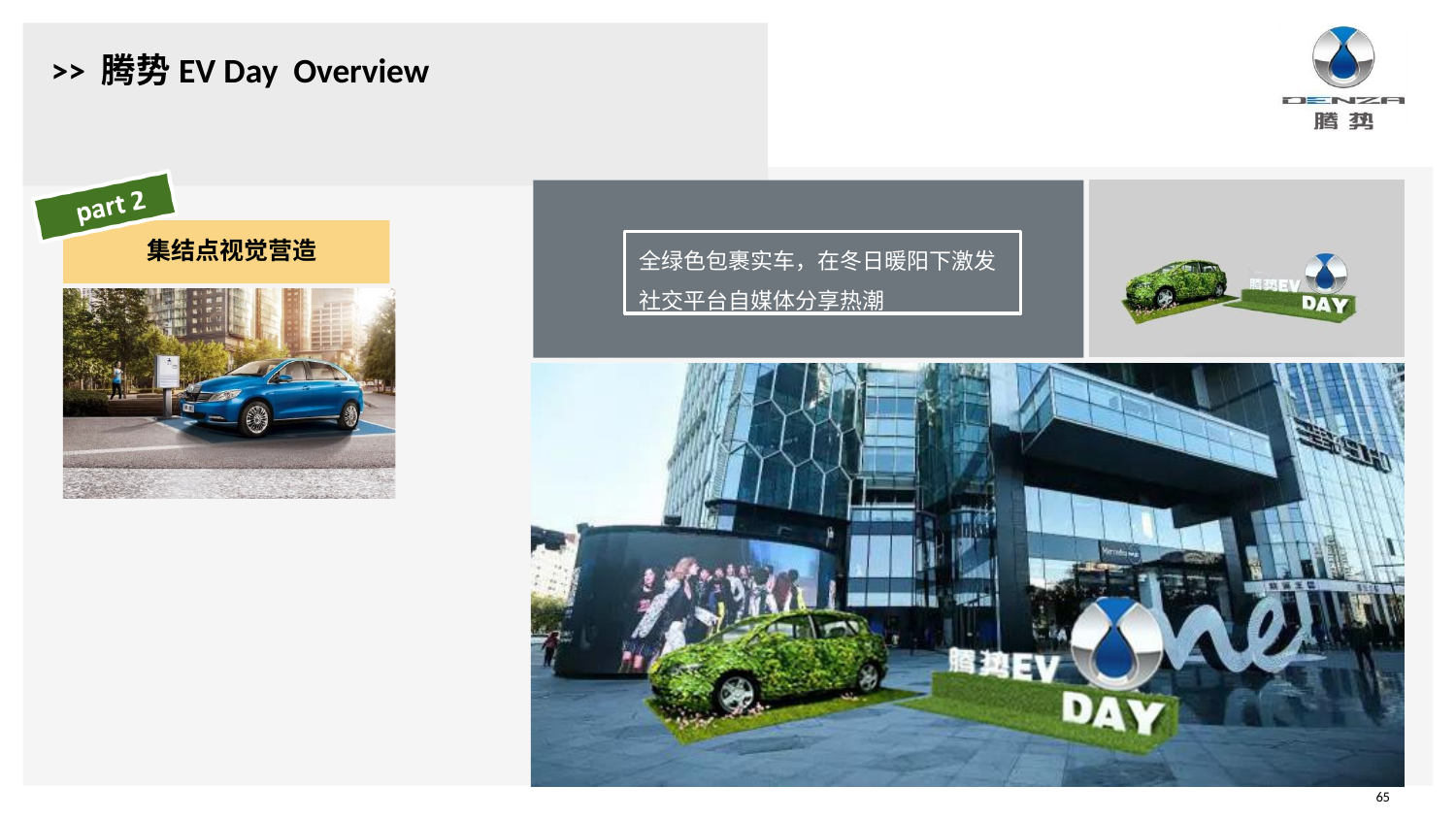

# >> 腾势EV Day Overview

全绿色包裹实车，在冬日暖阳下激发
社交平台自媒体分享热潮
集结点视觉营造

65